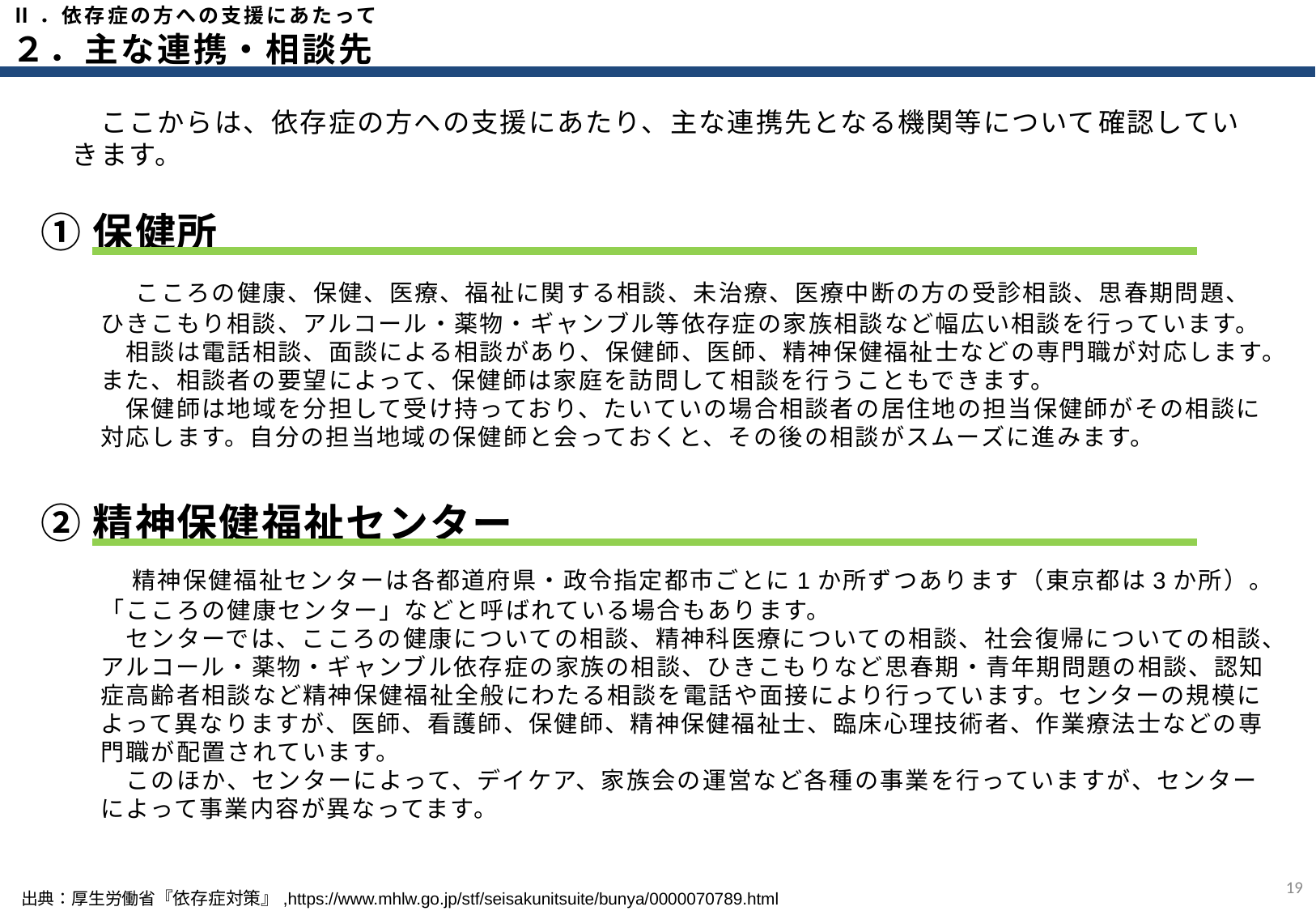

Ⅱ．依存症の方への支援にあたって
２．主な連携・相談先
　ここからは、依存症の方への支援にあたり、主な連携先となる機関等について確認していきます。
①保健所
　こころの健康、保健、医療、福祉に関する相談、未治療、医療中断の方の受診相談、思春期問題、ひきこもり相談、アルコール・薬物・ギャンブル等依存症の家族相談など幅広い相談を行っています。
　相談は電話相談、面談による相談があり、保健師、医師、精神保健福祉士などの専門職が対応します。また、相談者の要望によって、保健師は家庭を訪問して相談を行うこともできます。
　保健師は地域を分担して受け持っており、たいていの場合相談者の居住地の担当保健師がその相談に対応します。自分の担当地域の保健師と会っておくと、その後の相談がスムーズに進みます。
②精神保健福祉センター
　精神保健福祉センターは各都道府県・政令指定都市ごとに1か所ずつあります（東京都は3か所）。「こころの健康センター」などと呼ばれている場合もあります。
　センターでは、こころの健康についての相談、精神科医療についての相談、社会復帰についての相談、アルコール・薬物・ギャンブル依存症の家族の相談、ひきこもりなど思春期・青年期問題の相談、認知症高齢者相談など精神保健福祉全般にわたる相談を電話や面接により行っています。センターの規模によって異なりますが、医師、看護師、保健師、精神保健福祉士、臨床心理技術者、作業療法士などの専門職が配置されています。
　このほか、センターによって、デイケア、家族会の運営など各種の事業を行っていますが、センターによって事業内容が異なってます。
19
出典：厚生労働省『依存症対策』,https://www.mhlw.go.jp/stf/seisakunitsuite/bunya/0000070789.html